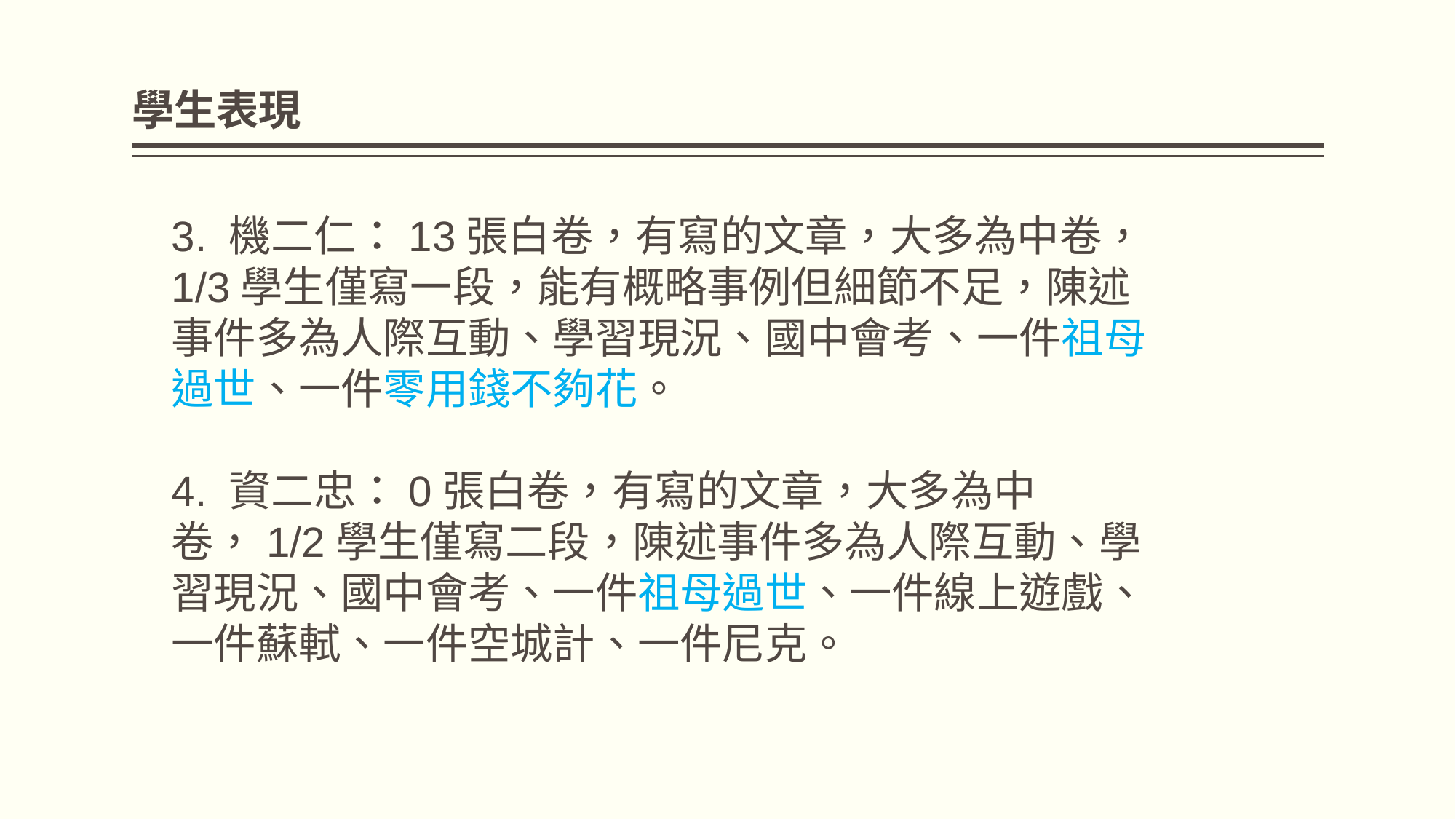

# 學生表現
3. 機二仁：13張白卷，有寫的文章，大多為中卷， 1/3學生僅寫一段，能有概略事例但細節不足，陳述事件多為人際互動、學習現況、國中會考、一件祖母過世、一件零用錢不夠花。

4. 資二忠：0張白卷，有寫的文章，大多為中卷，1/2學生僅寫二段，陳述事件多為人際互動、學習現況、國中會考、一件祖母過世、一件線上遊戲、一件蘇軾、一件空城計、一件尼克。